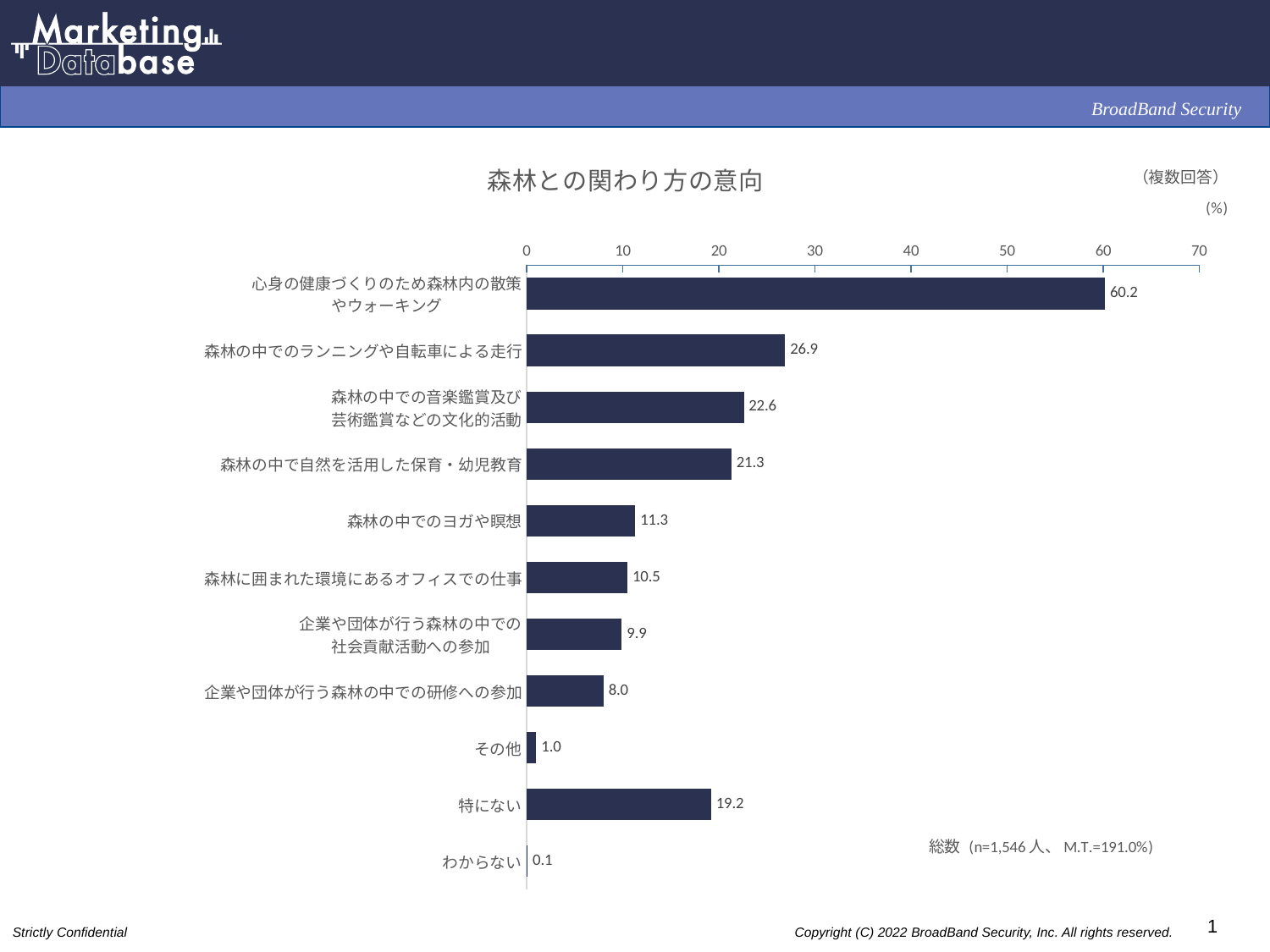

### Chart: 森林との関わり方の意向

| Category |  |
|---|---|
| 心身の健康づくりのため森林内の散策
やウォーキング | 60.2 |
| 森林の中でのランニングや自転車による走行 | 26.9 |
| 森林の中での音楽鑑賞及び
芸術鑑賞などの文化的活動 | 22.6 |
| 森林の中で自然を活用した保育・幼児教育 | 21.3 |
| 森林の中でのヨガや瞑想 | 11.3 |
| 森林に囲まれた環境にあるオフィスでの仕事 | 10.5 |
| 企業や団体が行う森林の中での
社会貢献活動への参加 | 9.9 |
| 企業や団体が行う森林の中での研修への参加 | 8.0 |
| その他 | 1.0 |
| 特にない | 19.2 |
| わからない | 0.1 |